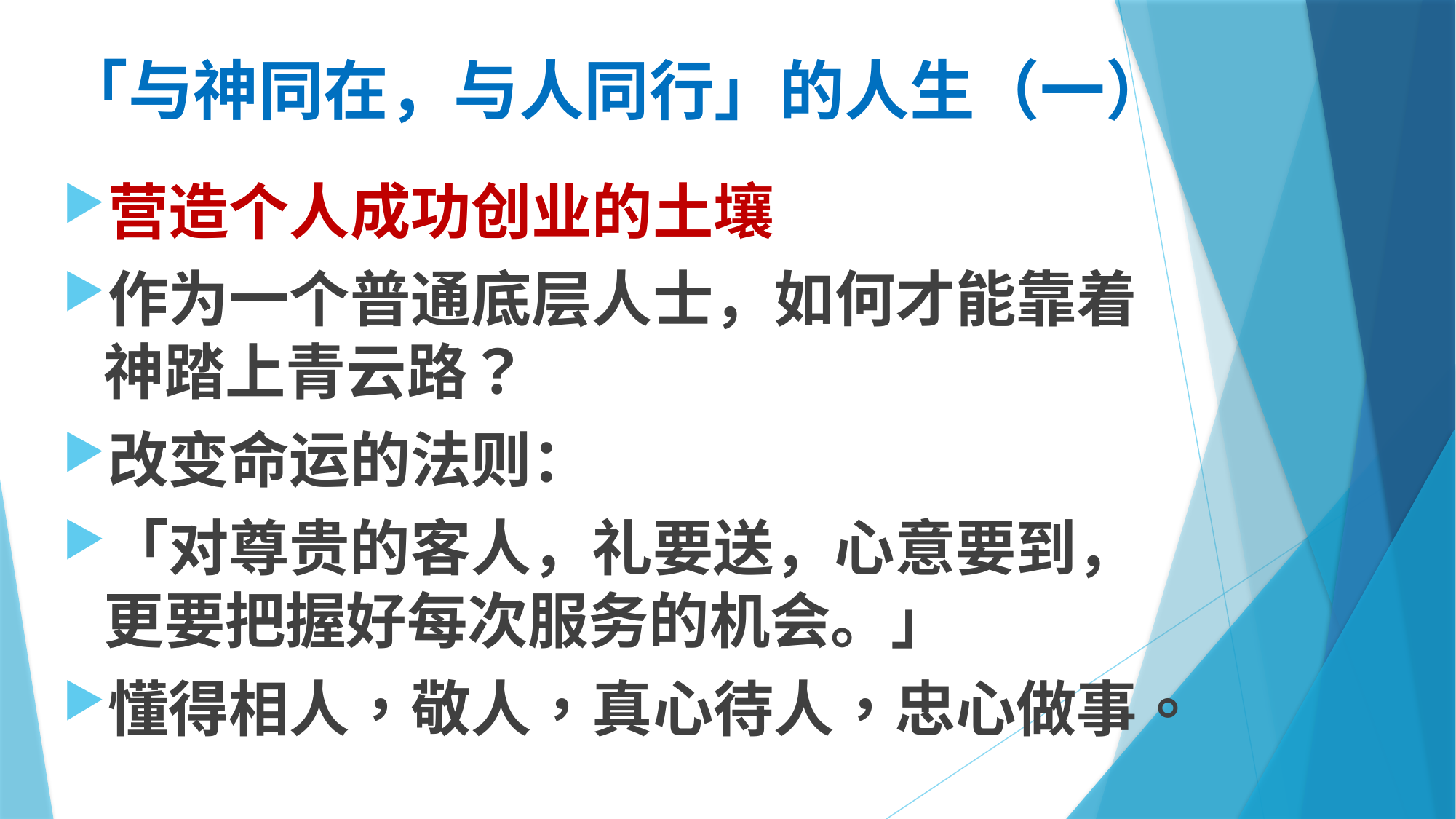

# 「与神同在，与人同行」的人生（一）
营造个人成功创业的土壤
作为一个普通底层人士，如何才能靠着神踏上青云路？
改变命运的法则：
「对尊贵的客人，礼要送，心意要到，更要把握好每次服务的机会。」
懂得相人，敬人，真心待人，忠心做事。